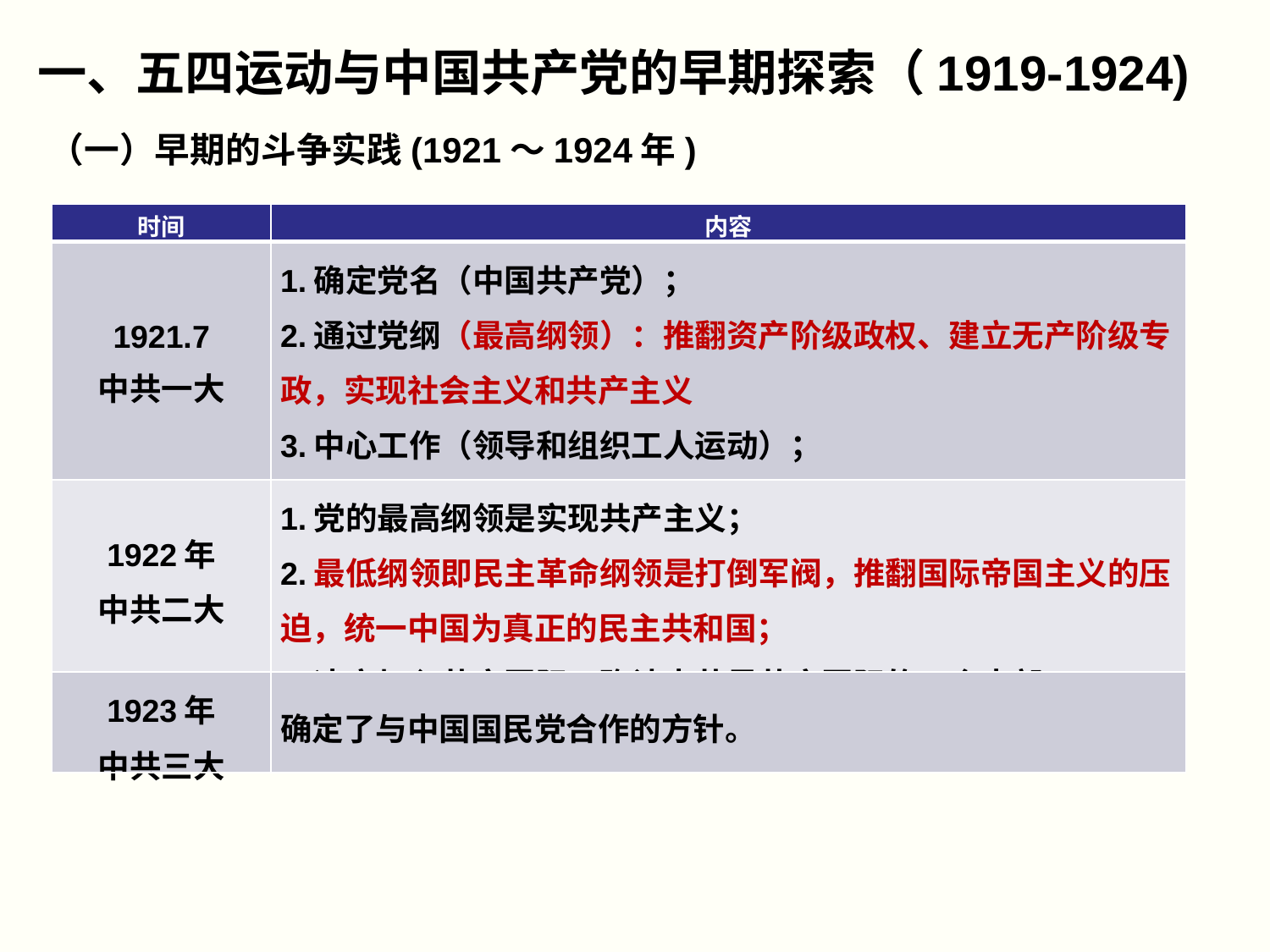

一、五四运动与中国共产党的早期探索（1919-1924)
（一）早期的斗争实践(1921～1924年)
| 时间 | 内容 |
| --- | --- |
| 1921.7 中共一大 | 1.确定党名（中国共产党）； 2.通过党纲（最高纲领）：推翻资产阶级政权、建立无产阶级专政，实现社会主义和共产主义 3.中心工作（领导和组织工人运动）； 4.选举中央（成立中央局，陈独秀任书记） |
| 1922年 中共二大 | 1.党的最高纲领是实现共产主义； 2.最低纲领即民主革命纲领是打倒军阀，推翻国际帝国主义的压迫，统一中国为真正的民主共和国； 3.决定加入共产国际，确认中共是共产国际的一个支部。 |
| 1923年 中共三大 | 确定了与中国国民党合作的方针。 |